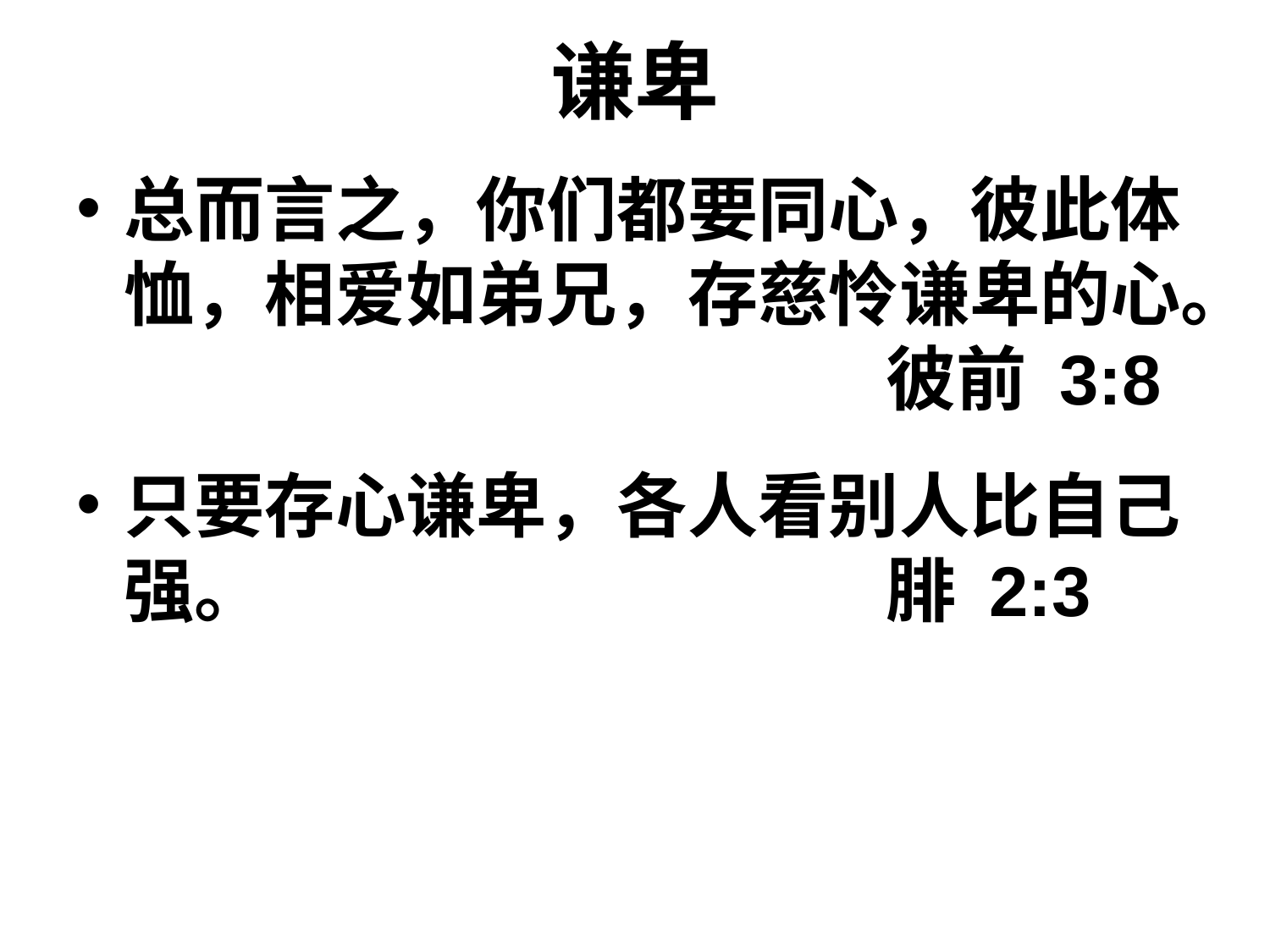

# 谦卑
总而言之，你们都要同心，彼此体恤，相爱如弟兄，存慈怜谦卑的心。						彼前 3:8
只要存心谦卑，各人看别人比自己强。					腓 2:3